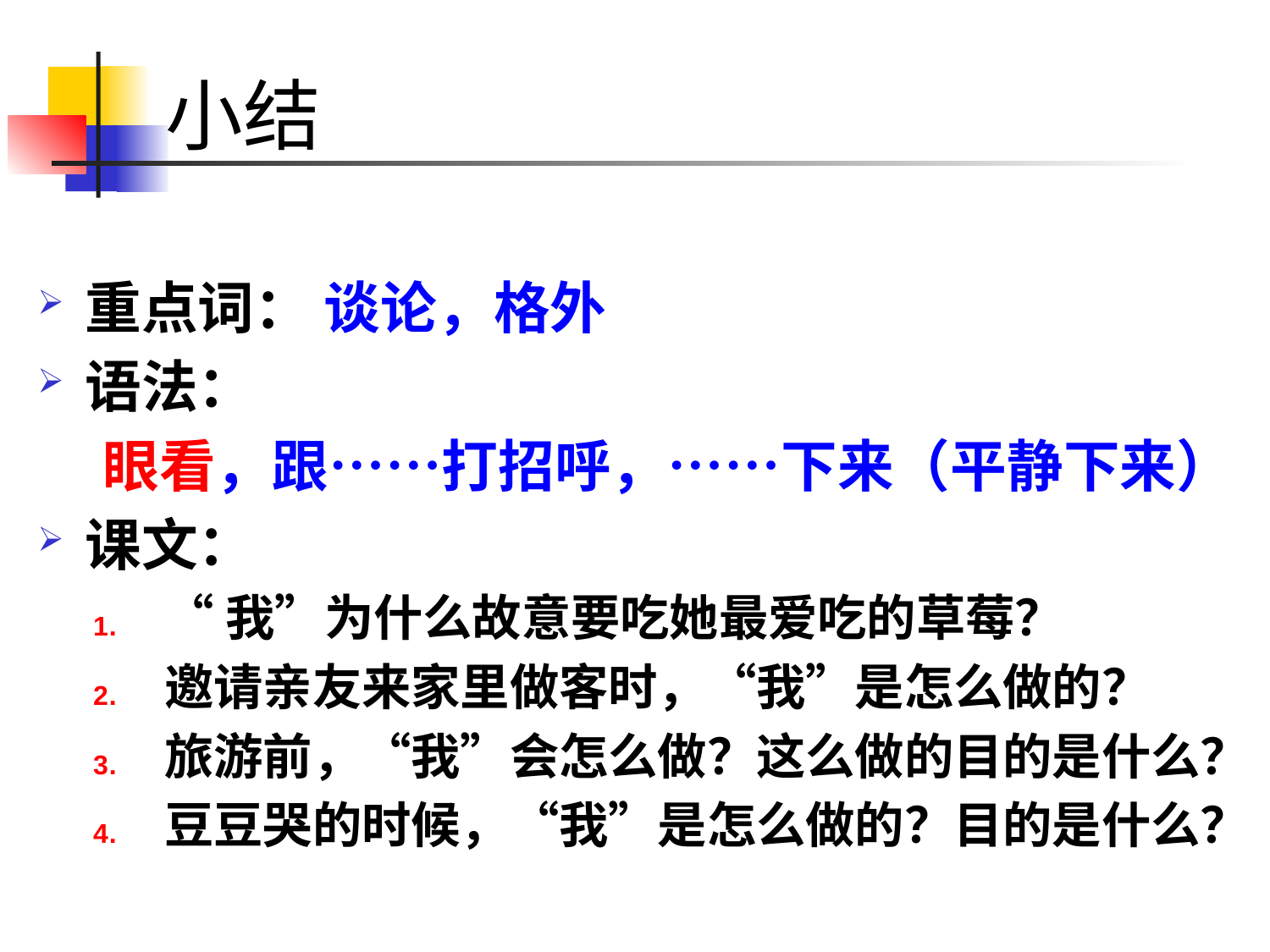

# 小结
重点词： 谈论，格外
语法：
    眼看，跟……打招呼，……下来（平静下来）
课文：
“我”为什么故意要吃她最爱吃的草莓？
邀请亲友来家里做客时，“我”是怎么做的？
旅游前，“我”会怎么做？这么做的目的是什么？
豆豆哭的时候，“我”是怎么做的？目的是什么？